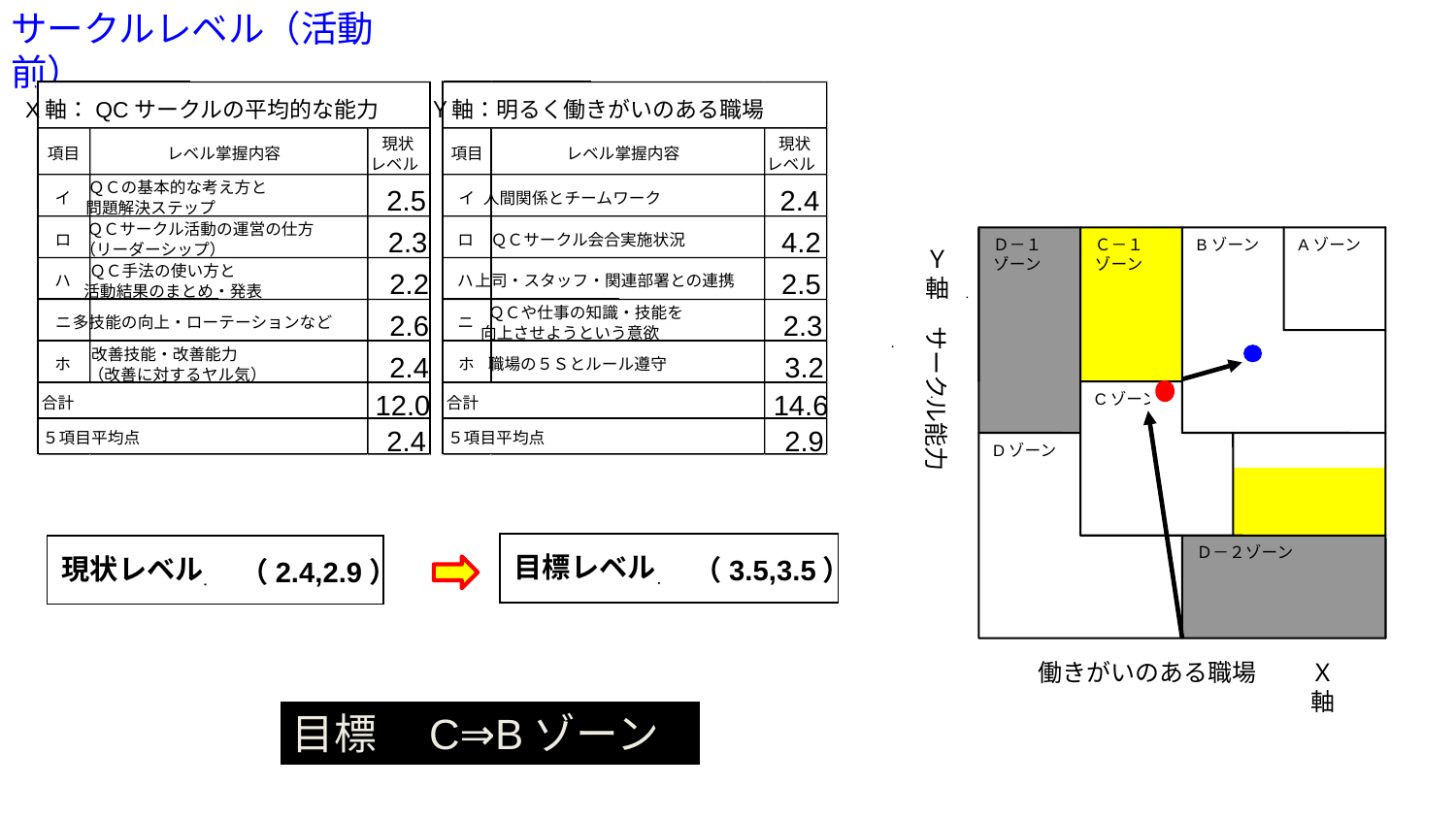

サークルレベル（活動前）

X軸：QCサークルの平均的な能力
Ｙ軸：明るく働きがいのある職場

現状
現状
項目
レベル掌握内容
項目
レベル掌握内容
レベル
レベル

ＱＣの基本的な考え方と
2.5
2.4
イ
イ
人間関係とチームワーク
問題解決ステップ

ＱＣサークル活動の運営の仕方
2.3
4.2
ロ
ロ
ＱＣサークル会合実施状況
（リーダーシップ）

ＱＣ手法の使い方と
2.2
2.5
ハ
ハ
上司・スタッフ・関連部署との連携
活動結果のまとめ・発表

ＱＣや仕事の知識・技能を
2.6
2.3
ニ
多技能の向上・ローテーションなど
ニ
向上させようという意欲

改善技能・改善能力
2.4
3.2
ホ
ホ
職場の５Ｓとルール遵守
（改善に対するヤル気）

12.0
14.6
合計
合計

2.4
2.9
５項目平均点
５項目平均点

Ｄ－１ゾーン

Ｃ－１ゾーン

Bゾーン

Aゾーン

Cゾーン

Dゾーン

C-2ゾーン

Ｄ－２ゾーン

Ｙ軸

サークル能力

目標レベル
（3.5,3.5）

現状レベル
（2.4,2.9）

働きがいのある職場
Ｘ軸
目標　C⇒Bゾーン